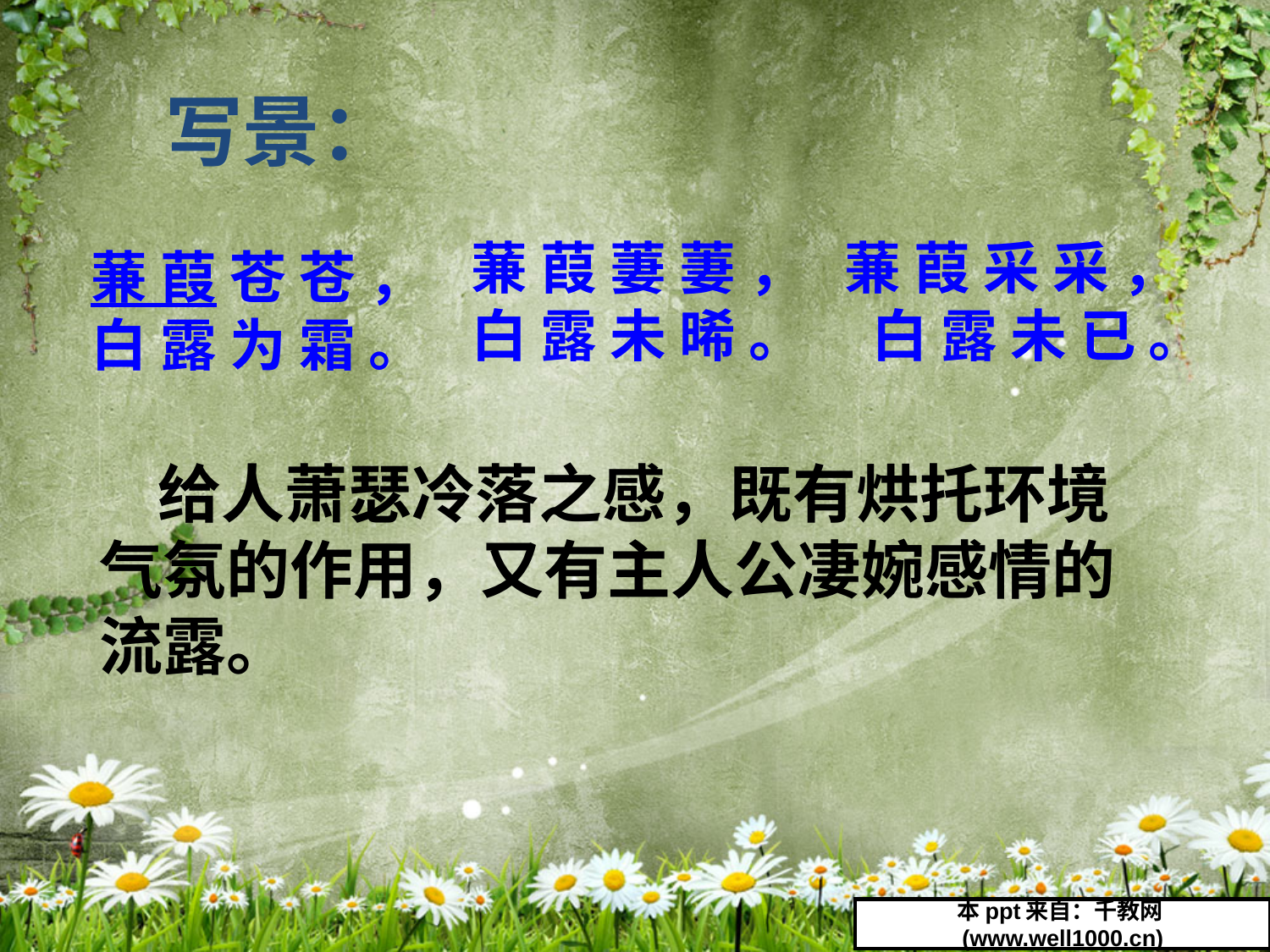

写景：

蒹 葭 萋 萋 ，
白 露 未 晞 。
蒹 葭 采 采 ，
 白 露 未 已 。
蒹 葭 苍 苍 ，
白 露 为 霜 。
   给人萧瑟冷落之感，既有烘托环境气氛的作用，又有主人公凄婉感情的流露。
本ppt来自：千教网(www.well1000.cn)